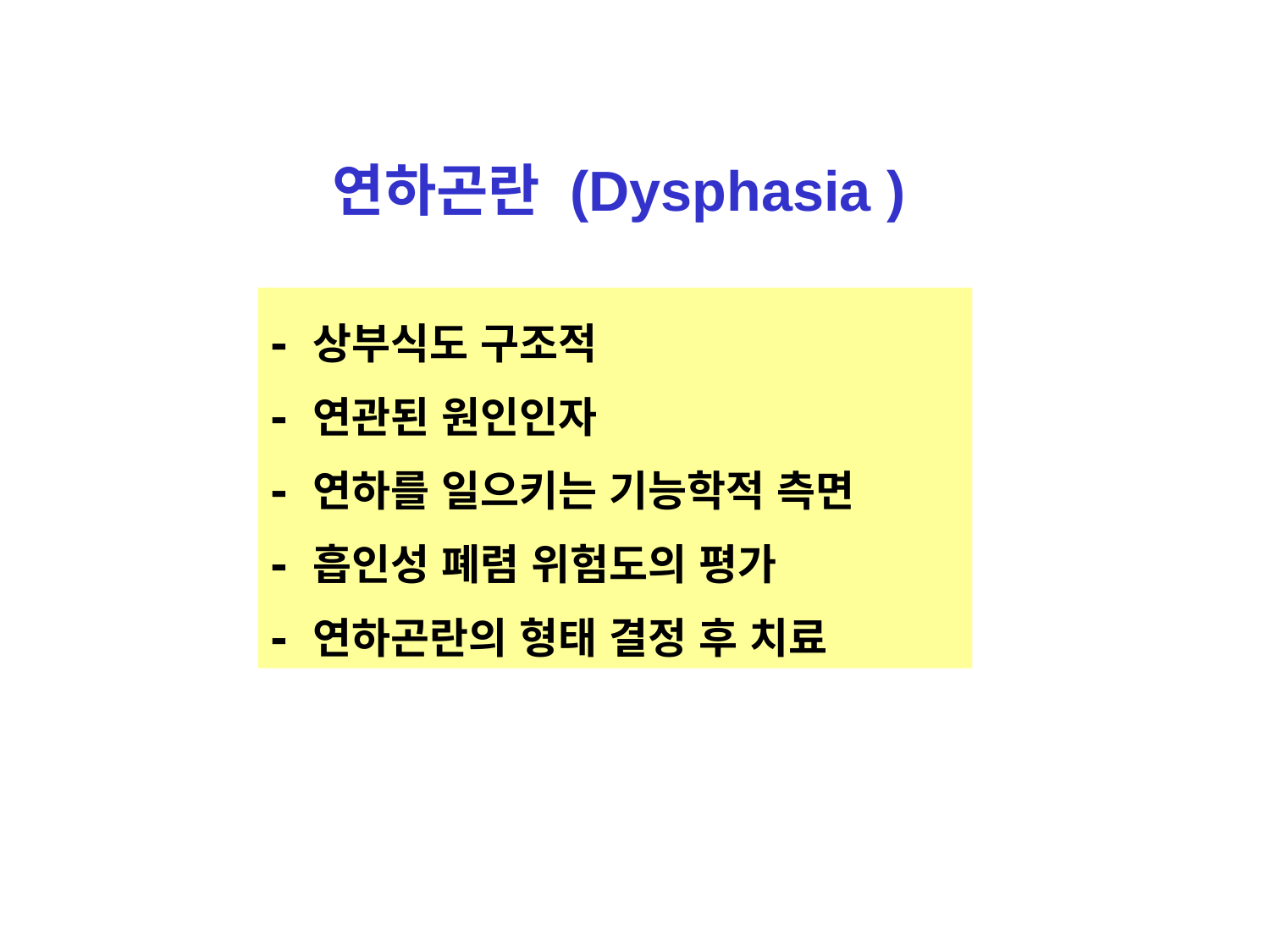

# 연하곤란 (Dysphasia )
- 상부식도 구조적
- 연관된 원인인자
- 연하를 일으키는 기능학적 측면
- 흡인성 폐렴 위험도의 평가
- 연하곤란의 형태 결정 후 치료